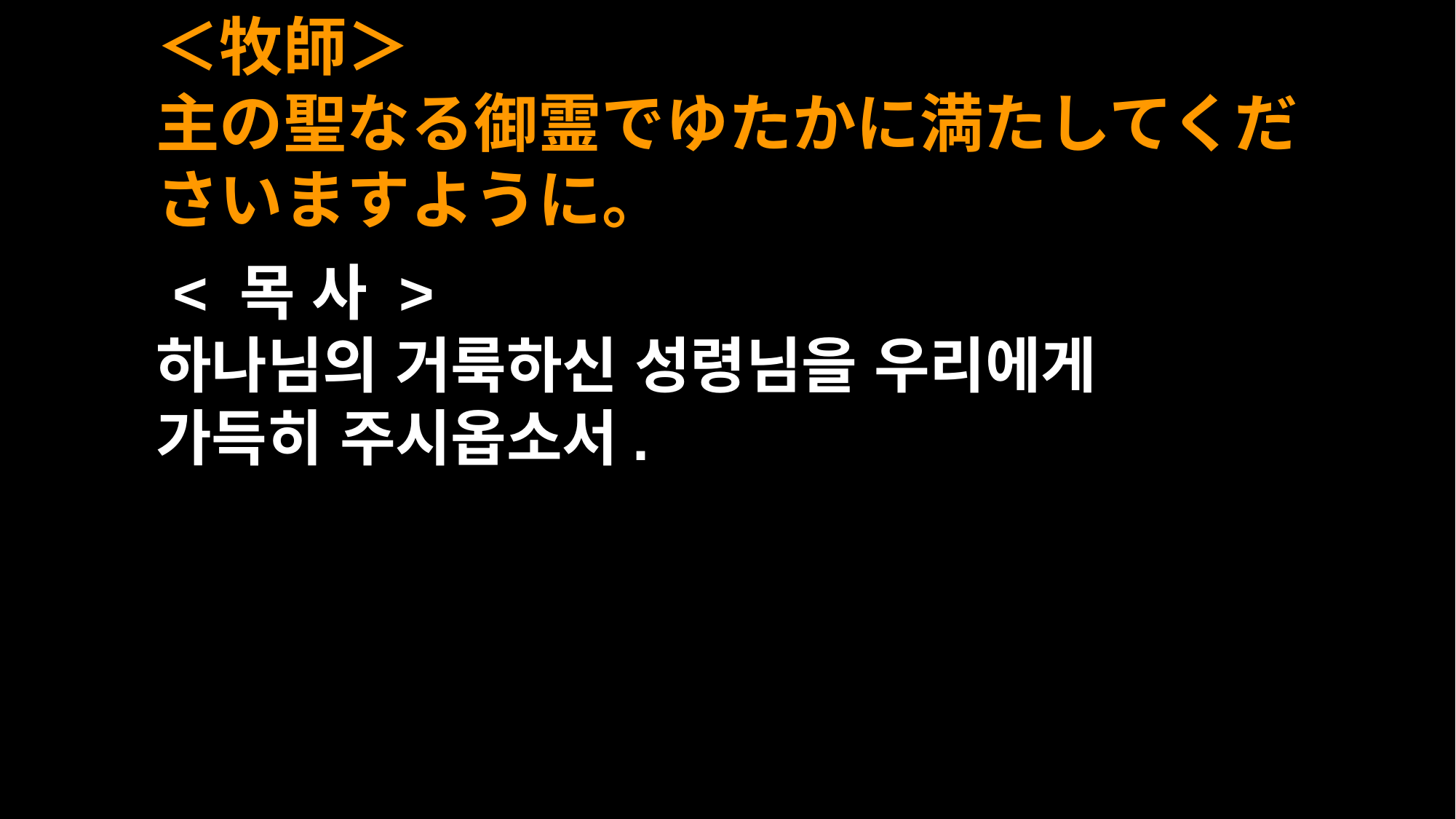

＜牧師＞
主の聖なる御霊でゆたかに満たしてくださいますように。

 < 목 사 >
하나님의 거룩하신 성령님을 우리에게
가득히 주시옵소서.